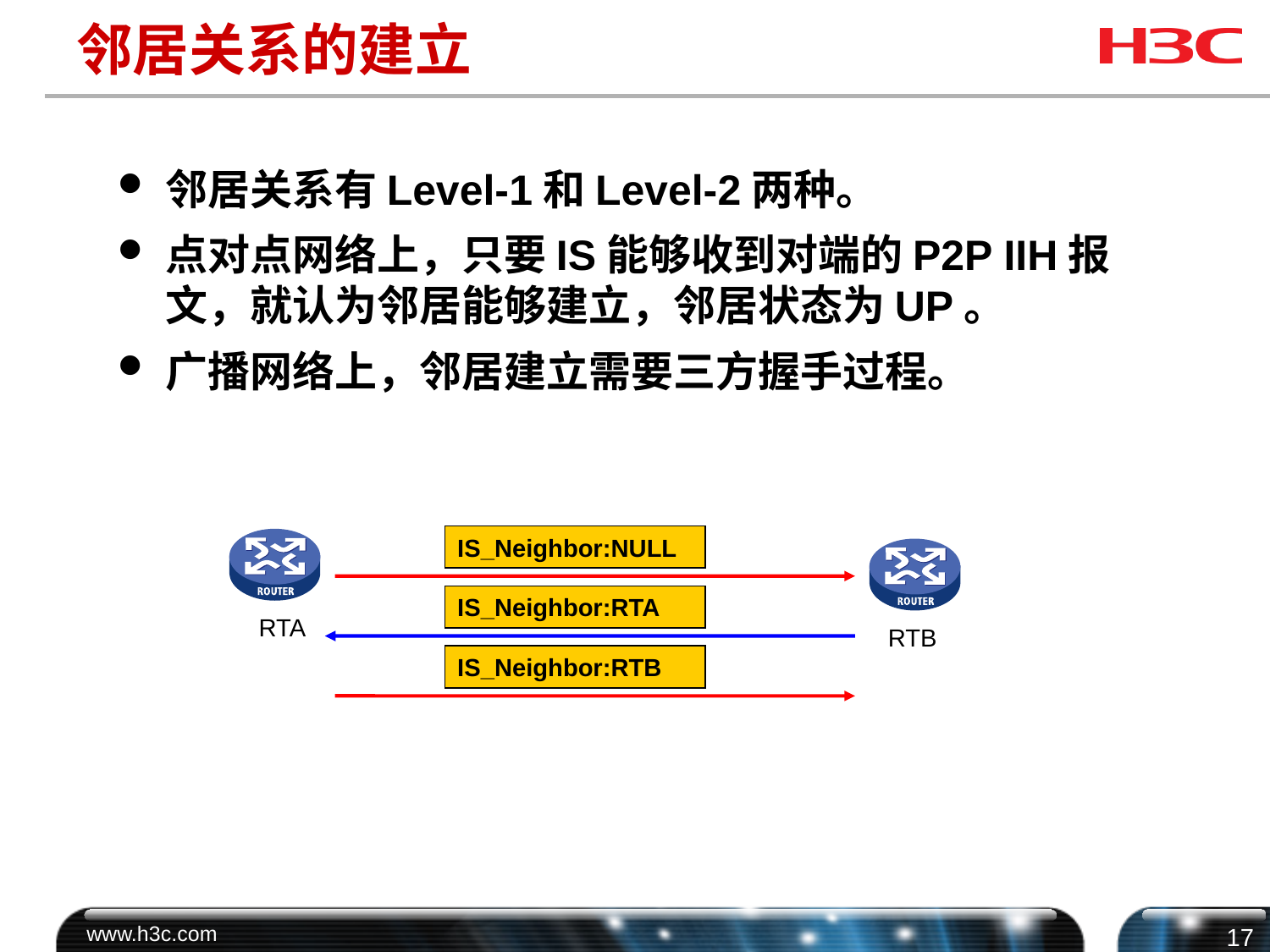

# 邻居关系的建立
邻居关系有Level-1和Level-2两种。
点对点网络上，只要IS能够收到对端的P2P IIH报文，就认为邻居能够建立，邻居状态为UP。
广播网络上，邻居建立需要三方握手过程。

IS_Neighbor:NULL

IS_Neighbor:RTA
RTA
RTB

IS_Neighbor:RTB